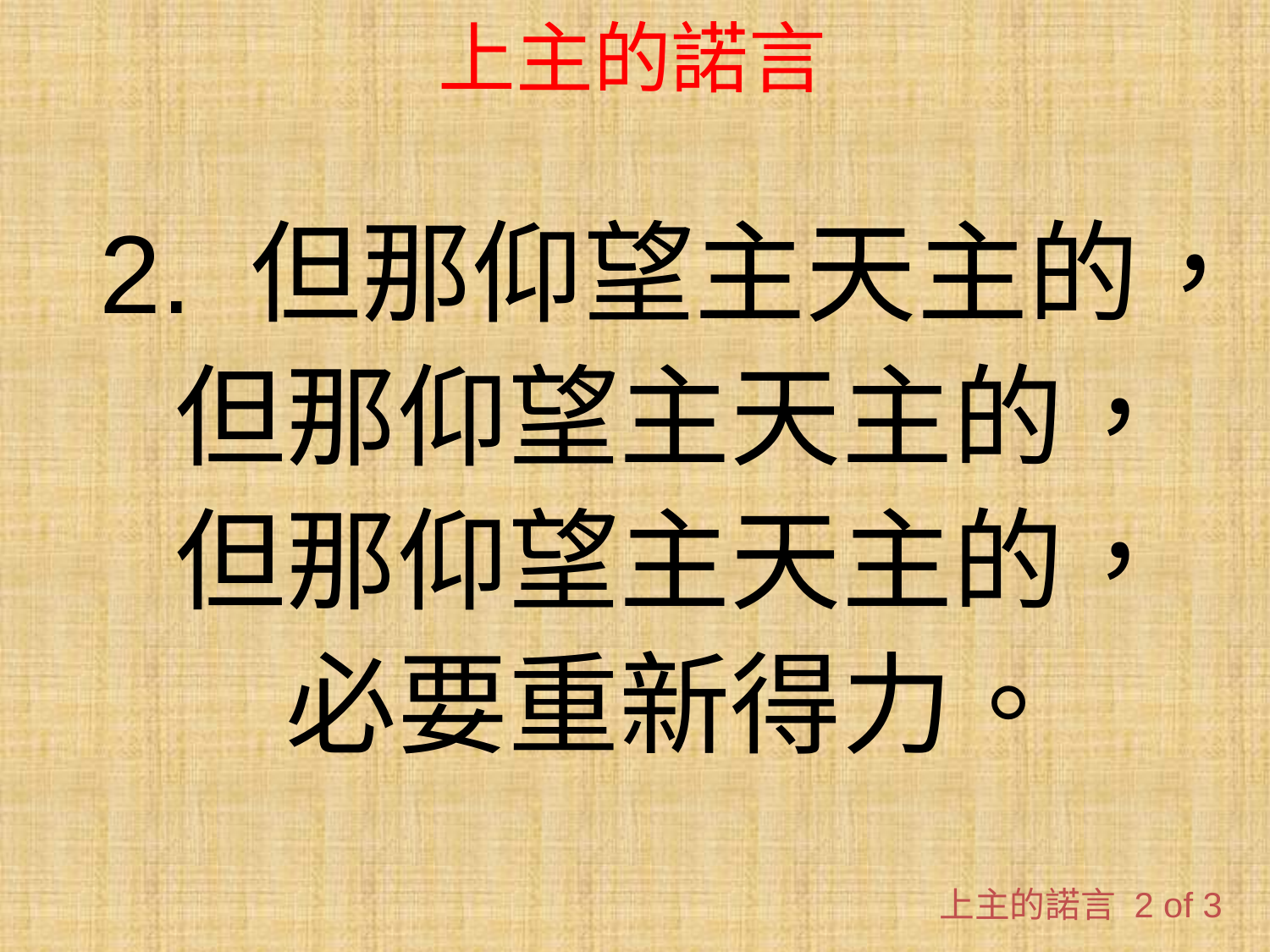

# 上主的諾言
2. 但那仰望主天主的，
但那仰望主天主的，
但那仰望主天主的，
必要重新得力。

3.你們的罪雖像硃紅，你們的罪雖像硃紅，你們的罪雖像硃紅，必要成為雪白。
世上沒有一處是安居之所，我的家鄉是在天父那𥚃。
世上没有一處是安居之所，只有仰望上主忍耐到底。
仰望上主衪必施恩時常看顧
請問世上那有一處是安居之所
只有仰望上主耶穌渡過

上主的諾言 2 of 3